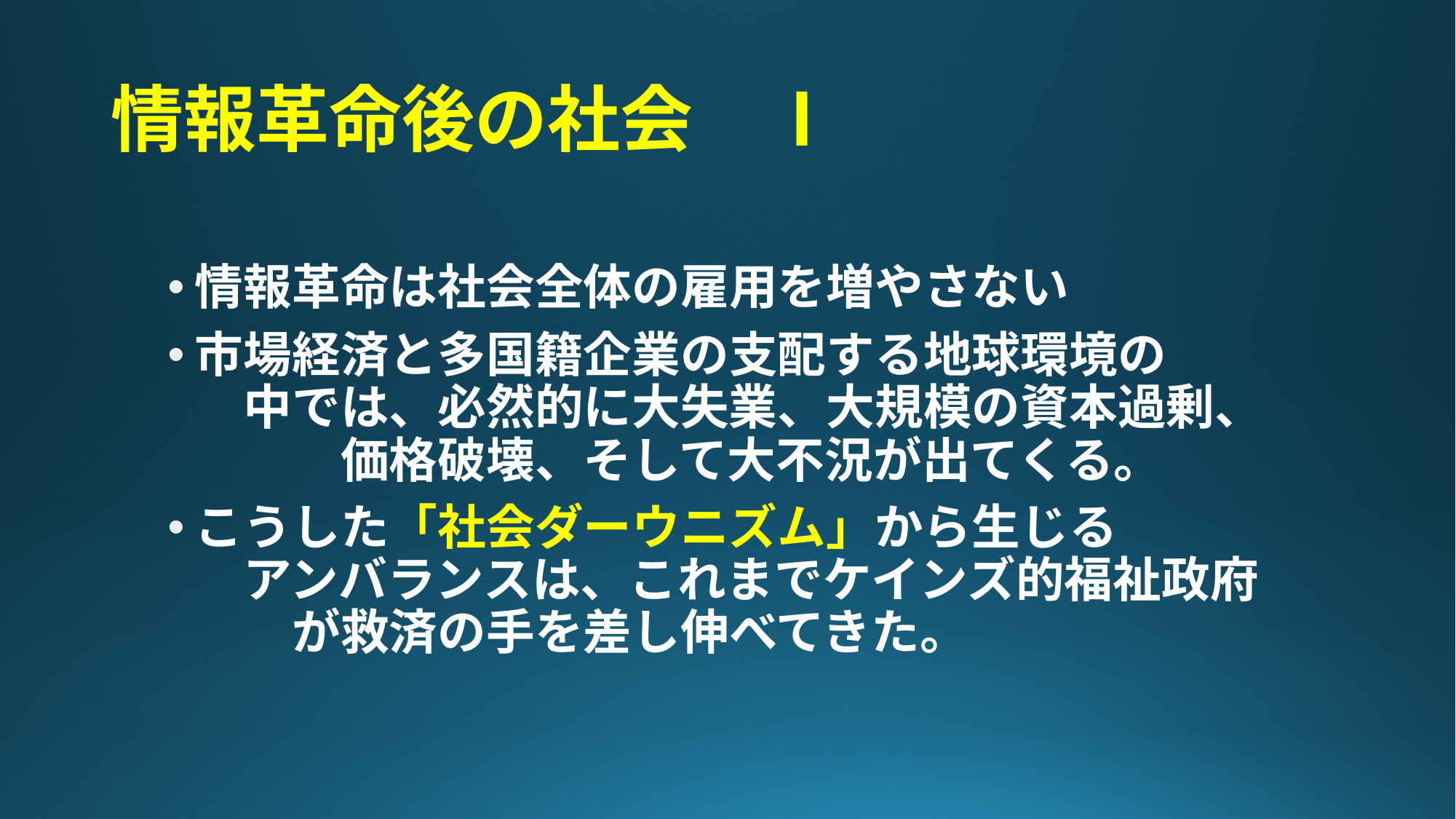

# 情報革命後の社会　Ⅰ
情報革命は社会全体の雇用を増やさない
市場経済と多国籍企業の支配する地球環境の　　　　中では、必然的に大失業、大規模の資本過剰、　　　　価格破壊、そして大不況が出てくる。
こうした「社会ダーウニズム」から生じる　　　　　アンバランスは、これまでケインズ的福祉政府　　　が救済の手を差し伸べてきた。